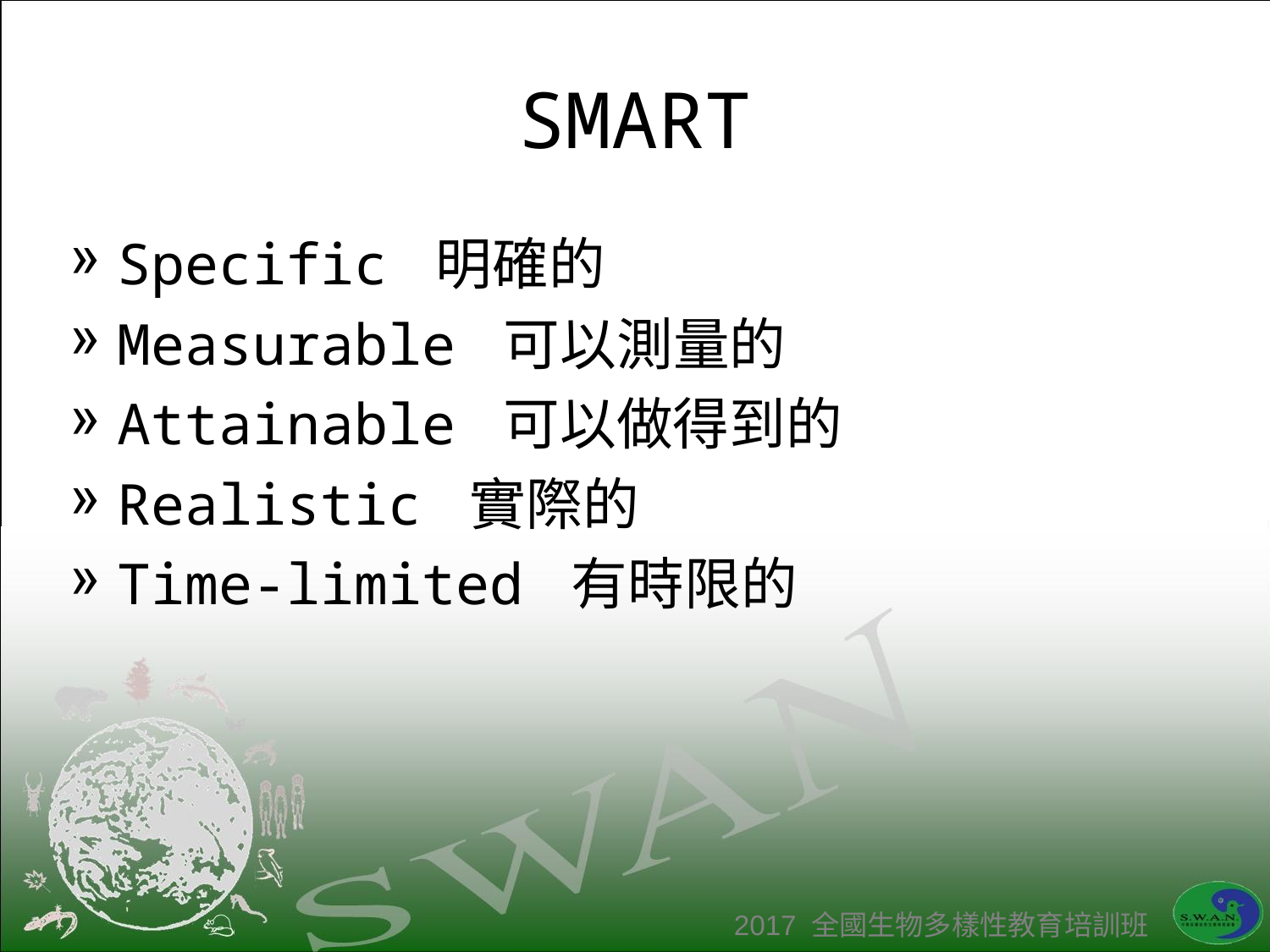

# SMART
Specific 明確的
Measurable 可以測量的
Attainable 可以做得到的
Realistic 實際的
Time-limited 有時限的